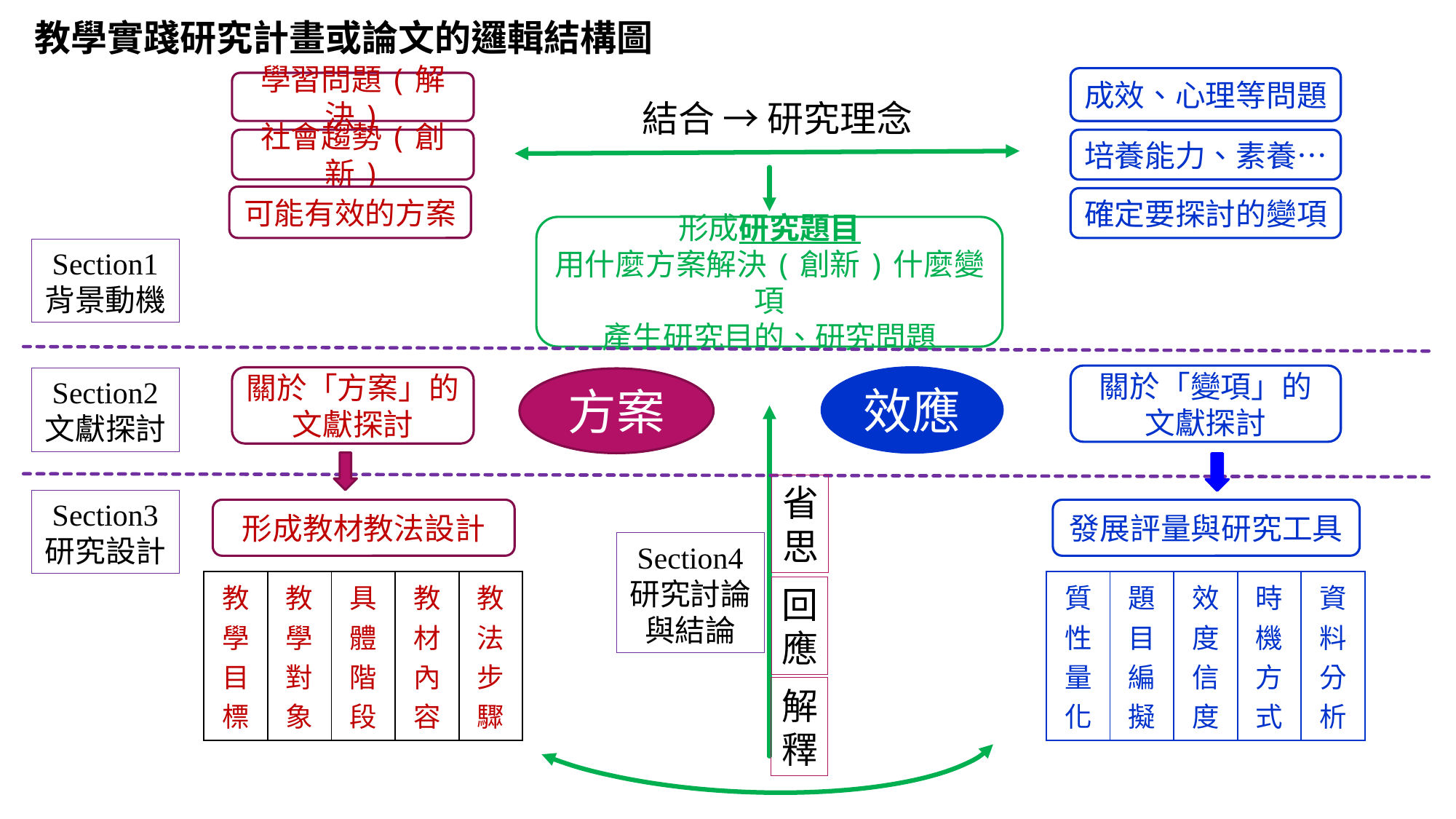

教學實踐研究計畫或論文的邏輯結構圖
成效、心理等問題
學習問題(解決)
結合 → 研究理念
社會趨勢(創新)
培養能力、素養…
可能有效的方案
確定要探討的變項
形成研究題目
用什麼方案解決(創新)什麼變項
產生研究目的、研究問題
Section1
背景動機
關於「變項」的
文獻探討
關於「方案」的
文獻探討
效應
Section2
文獻探討
方案

省思
Section3
研究設計
形成教材教法設計
發展評量與研究工具
Section4
研究討論與結論
| 教學目標 | 教學對象 | 具體階段 | 教材內容 | 教法步驟 |
| --- | --- | --- | --- | --- |
| 質性量化 | 題目編擬 | 效度信度 | 時機方式 | 資料分析 |
| --- | --- | --- | --- | --- |
回應
解釋